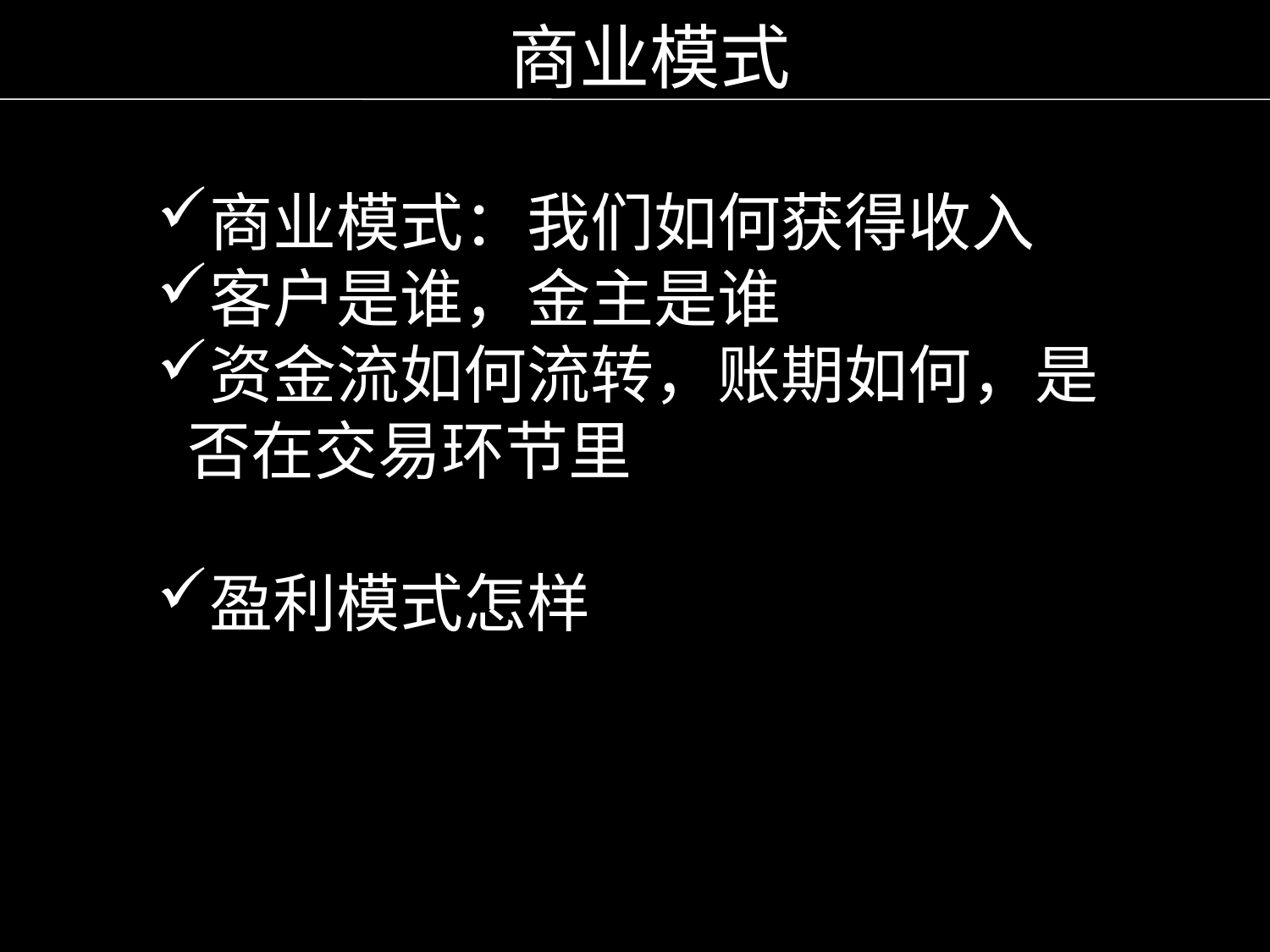

商业模式
商业模式：我们如何获得收入
客户是谁，金主是谁
资金流如何流转，账期如何，是否在交易环节里

盈利模式怎样